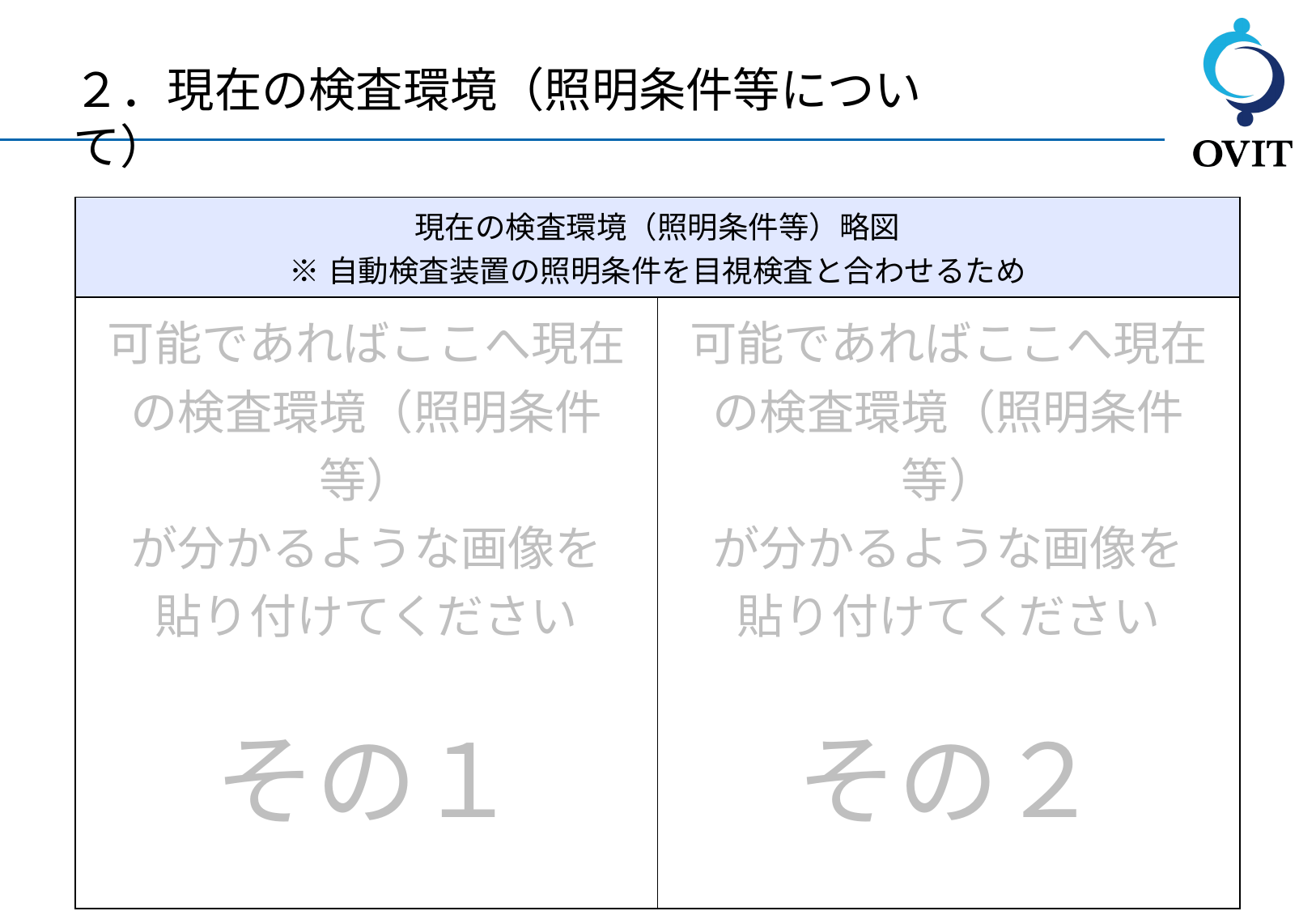

２．現在の検査環境（照明条件等について）
| 現在の検査環境（照明条件等）略図 ※自動検査装置の照明条件を目視検査と合わせるため |  |
| --- | --- |
| 可能であればここへ現在 の検査環境（照明条件等） が分かるような画像を 貼り付けてください その１ | 可能であればここへ現在 の検査環境（照明条件等） が分かるような画像を 貼り付けてください その２ |